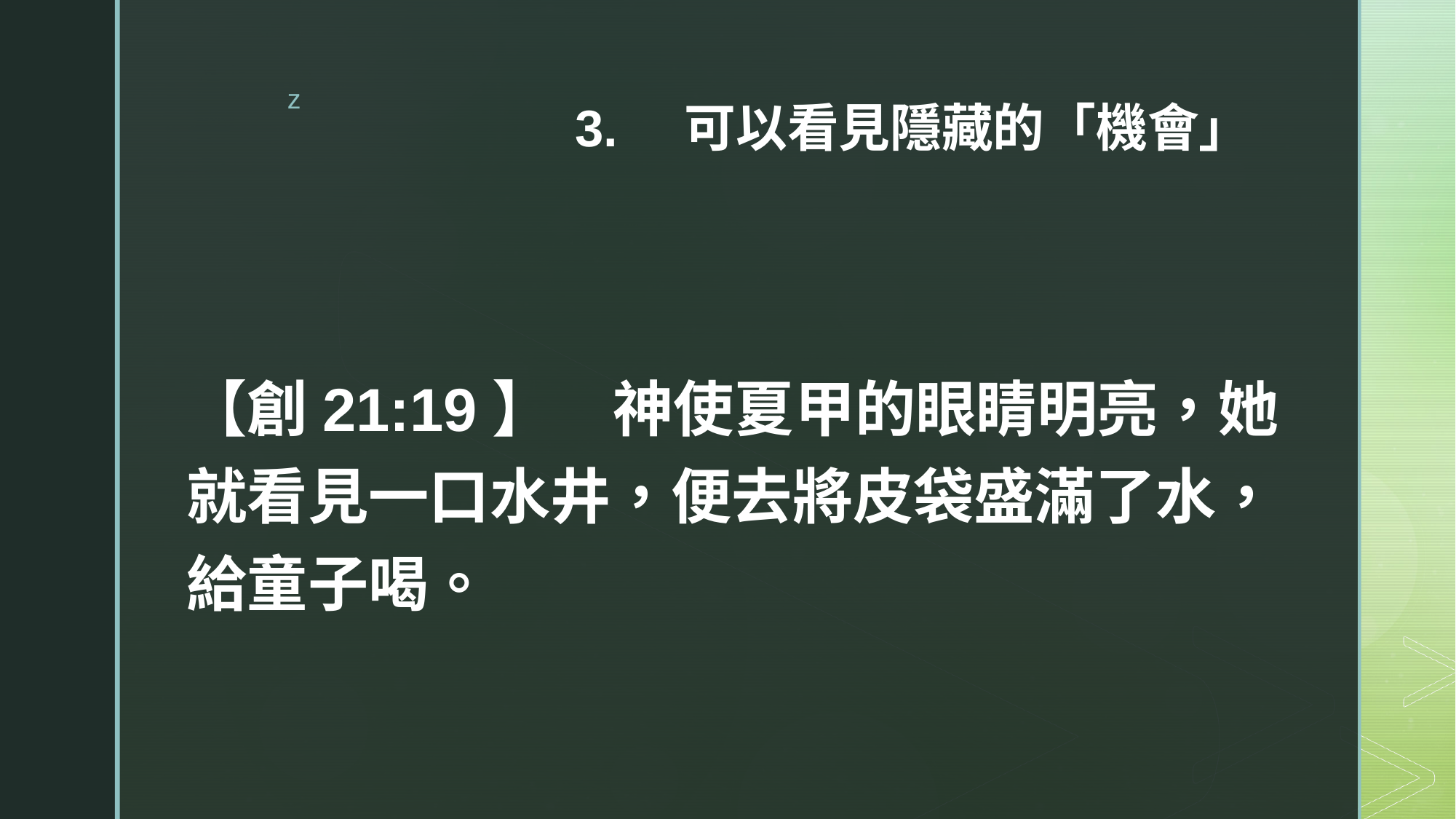

# 3.	可以看見隱藏的「機會」
【創21:19】　神使夏甲的眼睛明亮，她就看見一口水井，便去將皮袋盛滿了水，給童子喝。